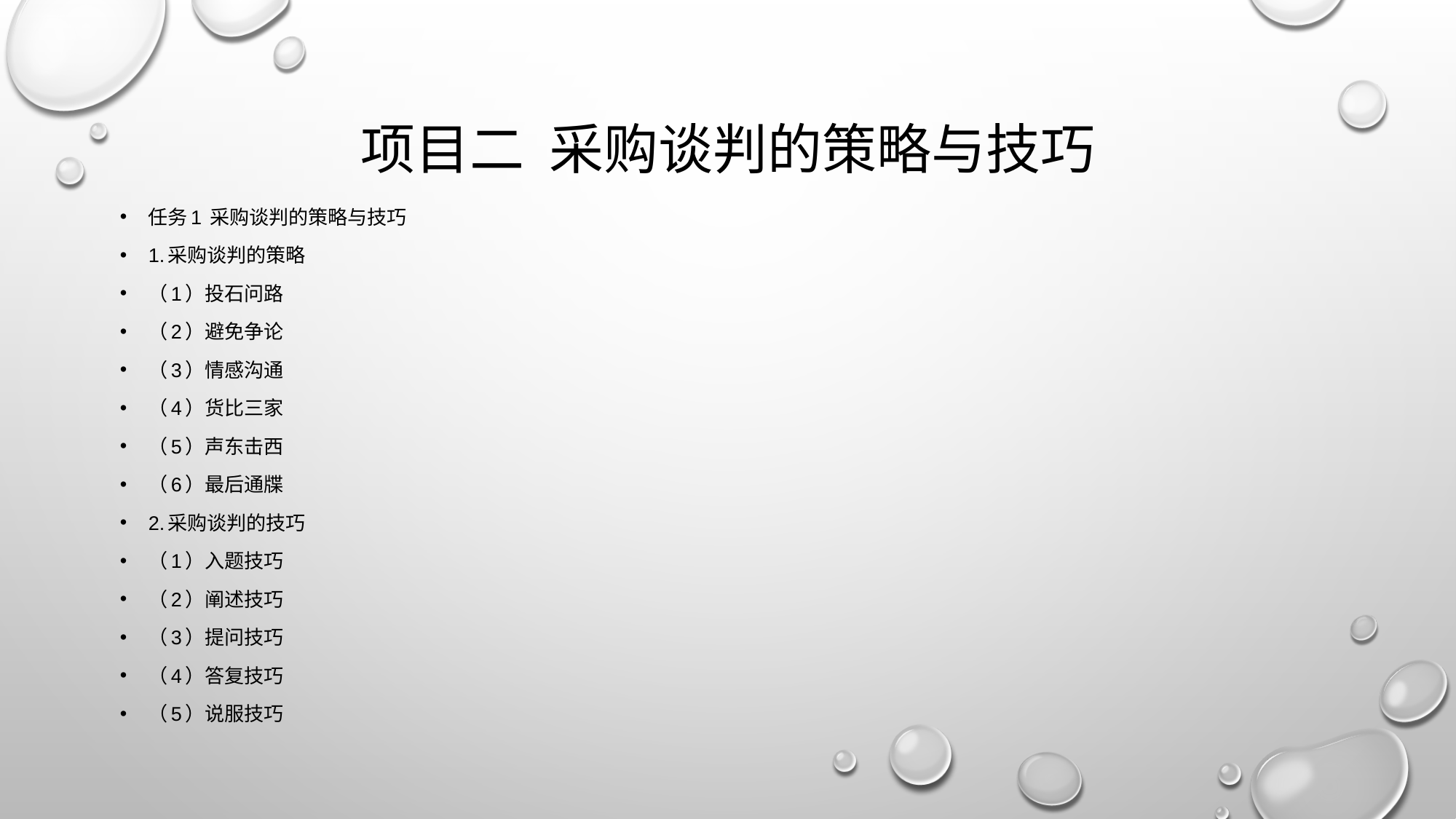

# 项目二  采购谈判的策略与技巧
任务1 采购谈判的策略与技巧
1.采购谈判的策略
（1）投石问路
（2）避免争论
（3）情感沟通
（4）货比三家
（5）声东击西
（6）最后通牒
2.采购谈判的技巧
（1）入题技巧
（2）阐述技巧
（3）提问技巧
（4）答复技巧
（5）说服技巧